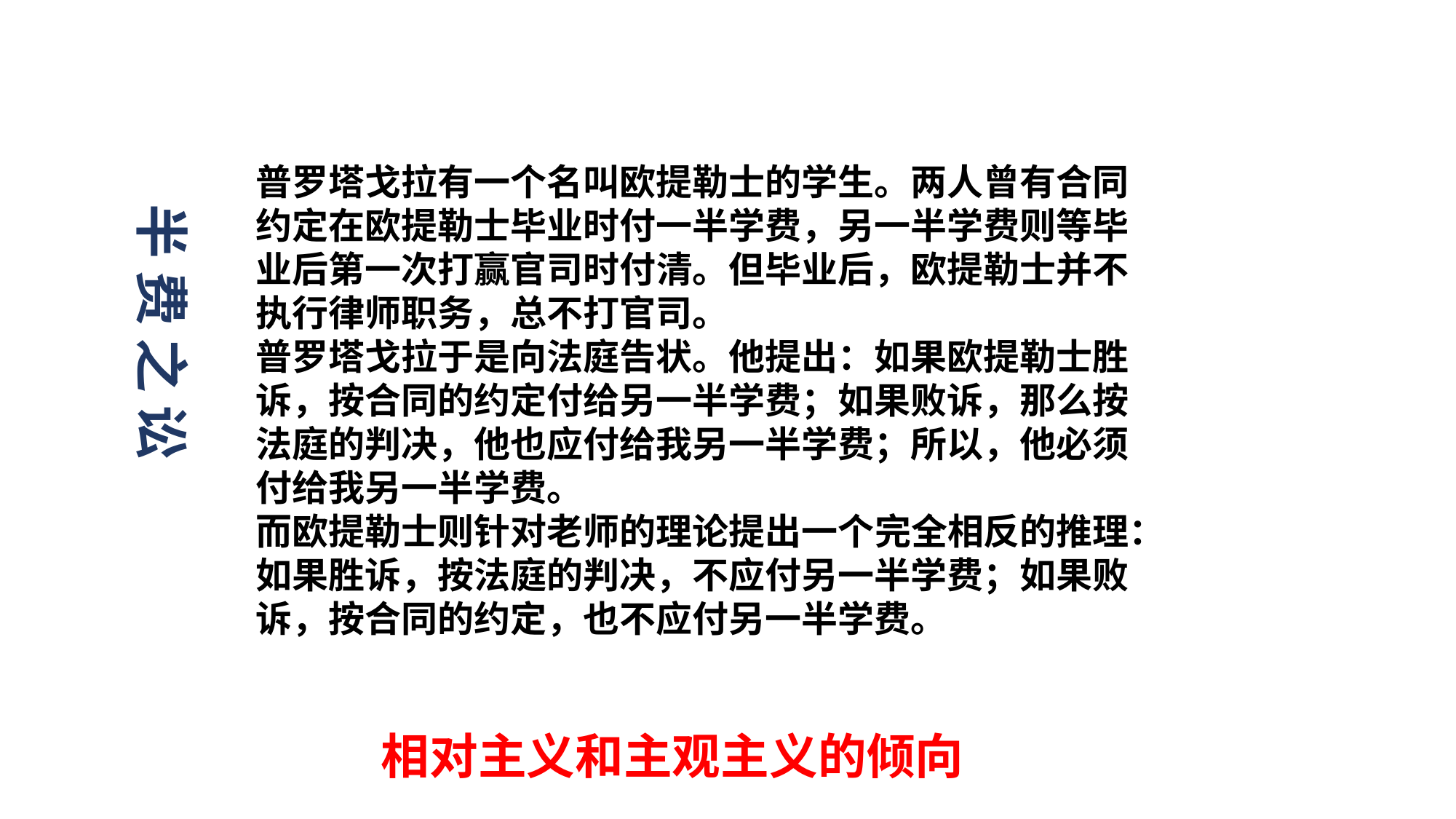

普罗塔戈拉有一个名叫欧提勒士的学生。两人曾有合同约定在欧提勒士毕业时付一半学费，另一半学费则等毕业后第一次打赢官司时付清。但毕业后，欧提勒士并不执行律师职务，总不打官司。
普罗塔戈拉于是向法庭告状。他提出：如果欧提勒士胜诉，按合同的约定付给另一半学费；如果败诉，那么按法庭的判决，他也应付给我另一半学费；所以，他必须付给我另一半学费。
而欧提勒士则针对老师的理论提出一个完全相反的推理：如果胜诉，按法庭的判决，不应付另一半学费；如果败诉，按合同的约定，也不应付另一半学费。
半 费 之 讼
相对主义和主观主义的倾向